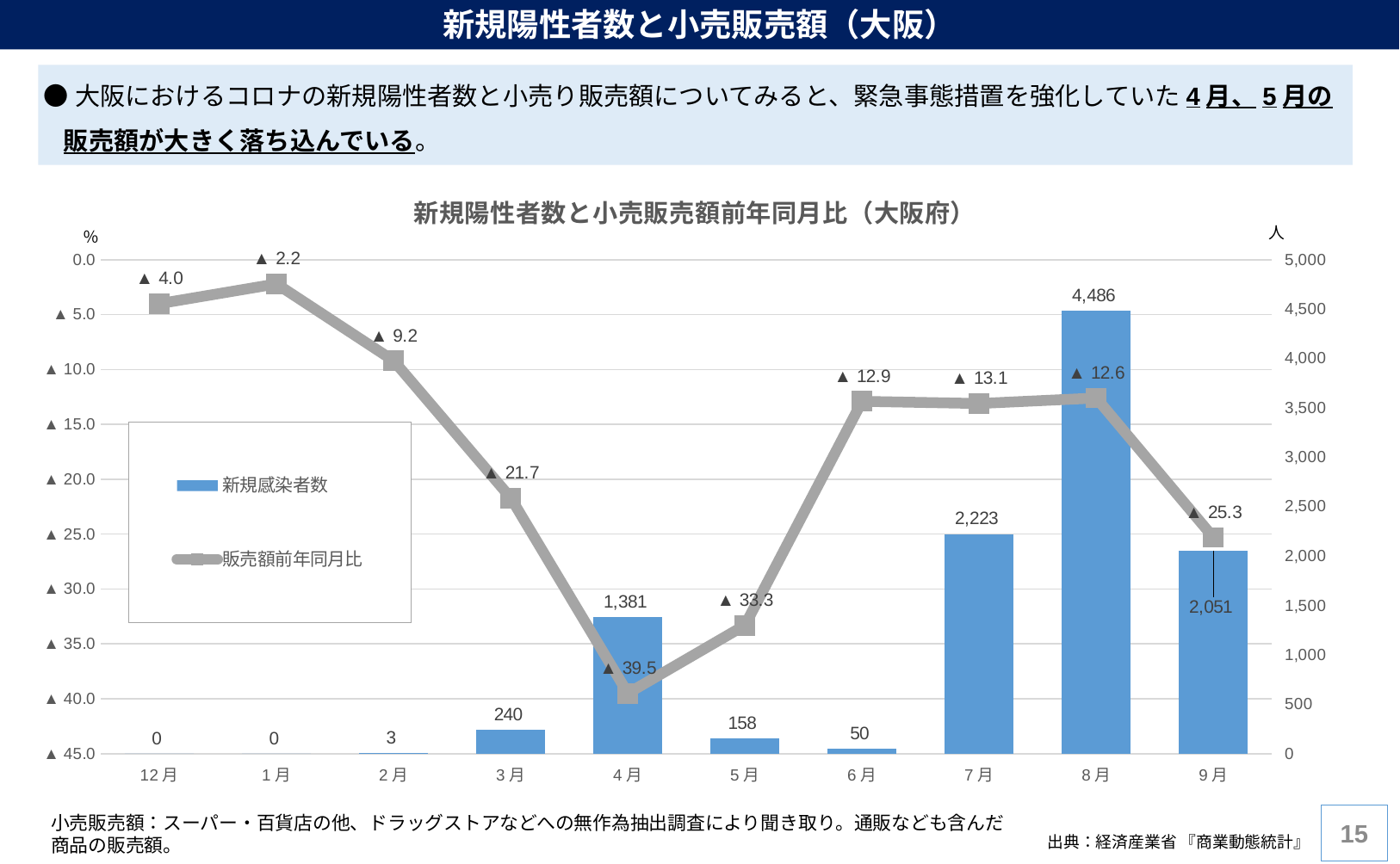

新規陽性者数と小売販売額（大阪）
 ●大阪におけるコロナの新規陽性者数と小売り販売額についてみると、緊急事態措置を強化していた4月、5月の販売額が大きく落ち込んでいる。

### Chart: 新規陽性者数と小売販売額前年同月比（大阪府）

| Category | 新規感染者数 | 販売額前年同月比 |
|---|---|---|
| 12月 | 0.0 | -4.0 |
| 1月 | 0.0 | -2.2 |
| 2月 | 3.0 | -9.2 |
| 3月 | 240.0 | -21.7 |
| 4月 | 1381.0 | -39.5 |
| 5月 | 158.0 | -33.3 |
| 6月 | 50.0 | -12.9 |
| 7月 | 2223.0 | -13.1 |
| 8月 | 4486.0 | -12.6 |
| 9月 | 2051.0 | -25.3 |
小売販売額：スーパー・百貨店の他、ドラッグストアなどへの無作為抽出調査により聞き取り。通販なども含んだ商品の販売額。
15
出典：経済産業省 『商業動態統計』